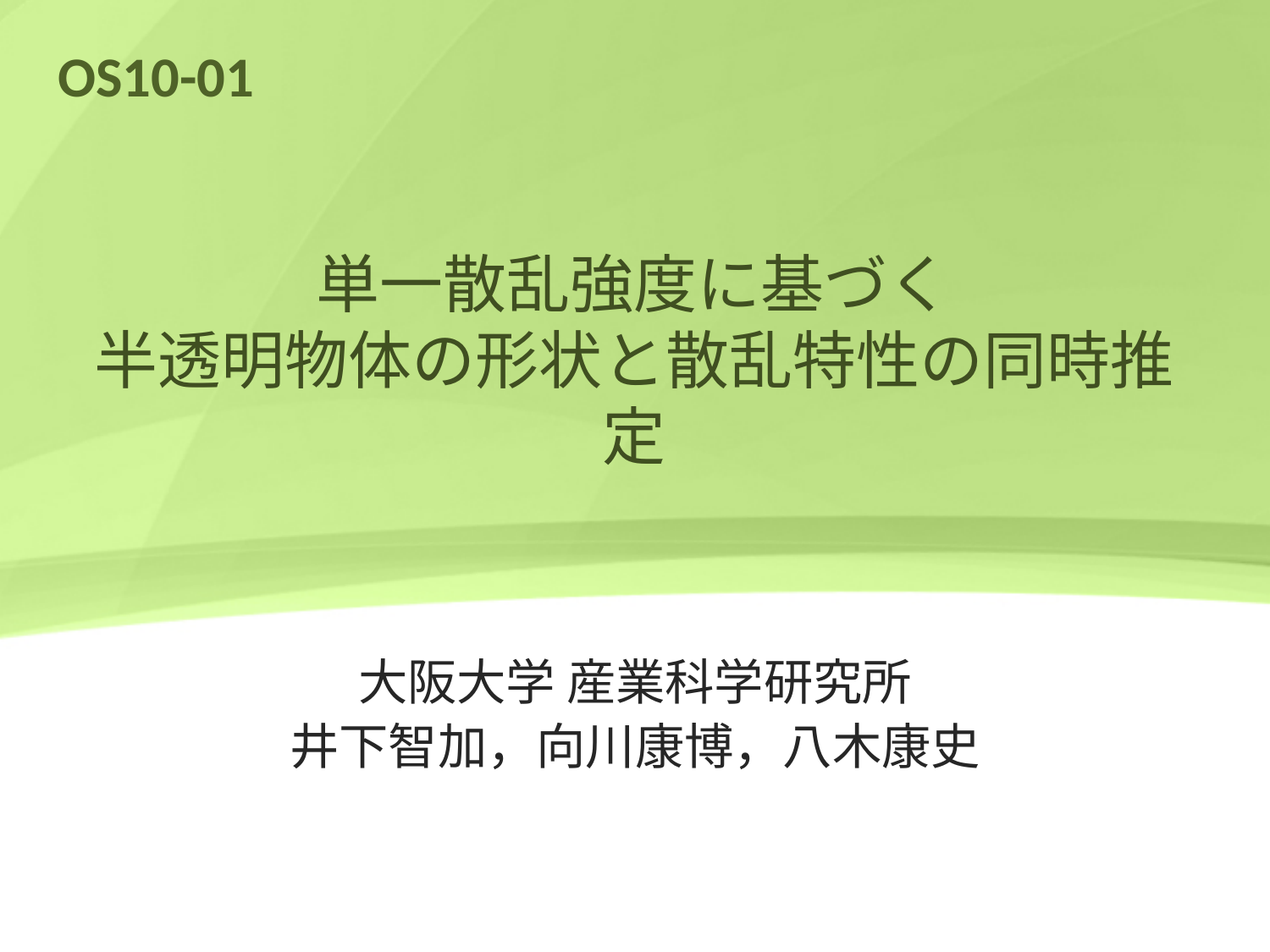

OS10-01
# 単一散乱強度に基づく 半透明物体の形状と散乱特性の同時推定
大阪大学 産業科学研究所
井下智加，向川康博，八木康史